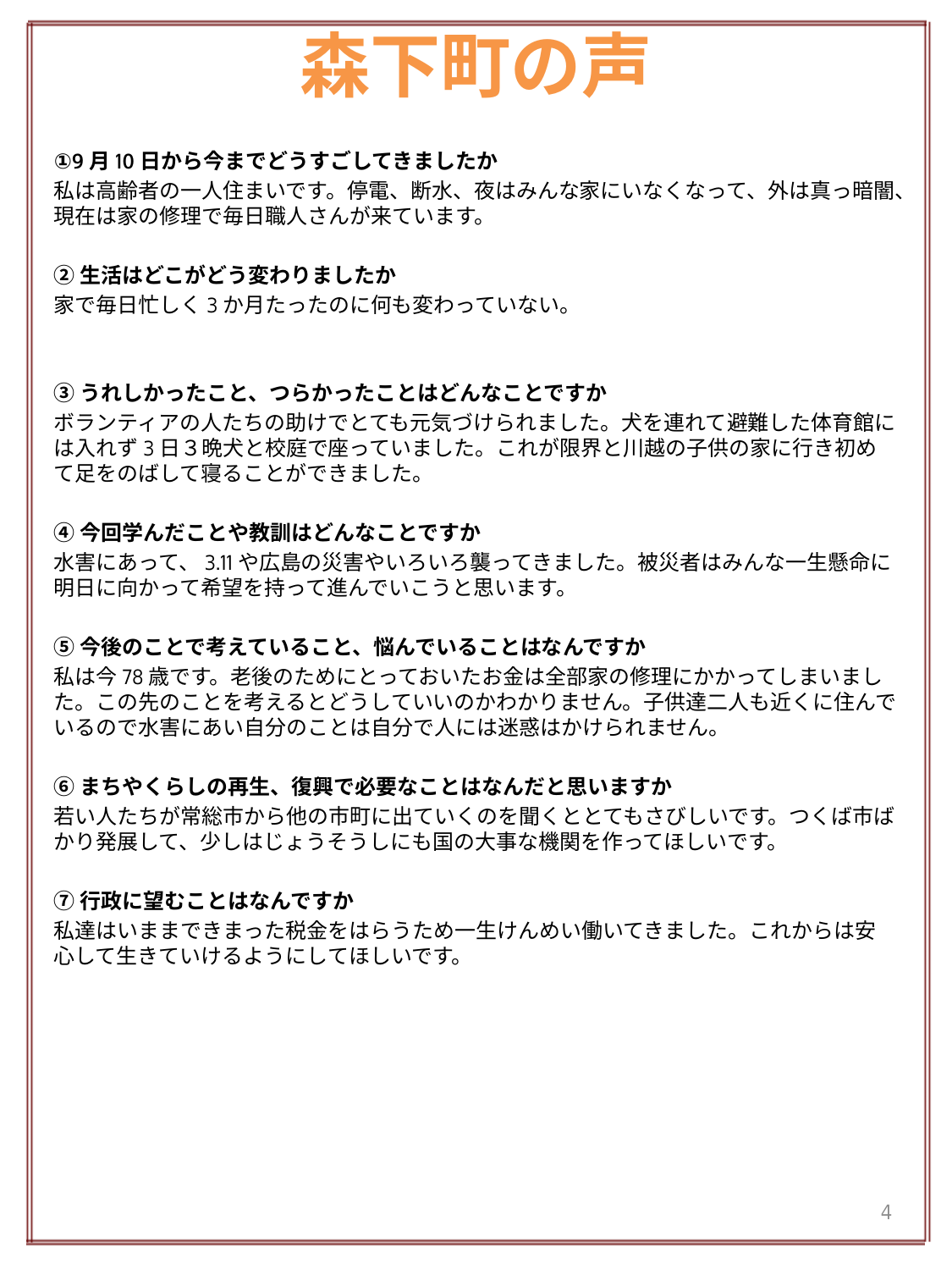

# 森下町の声
①9月10日から今までどうすごしてきましたか
私は高齢者の一人住まいです。停電、断水、夜はみんな家にいなくなって、外は真っ暗闇、現在は家の修理で毎日職人さんが来ています。

②生活はどこがどう変わりましたか
家で毎日忙しく3か月たったのに何も変わっていない。

③うれしかったこと、つらかったことはどんなことですか
ボランティアの人たちの助けでとても元気づけられました。犬を連れて避難した体育館には入れず3日３晩犬と校庭で座っていました。これが限界と川越の子供の家に行き初めて足をのばして寝ることができました。

④今回学んだことや教訓はどんなことですか
水害にあって、3.11や広島の災害やいろいろ襲ってきました。被災者はみんな一生懸命に明日に向かって希望を持って進んでいこうと思います。

⑤今後のことで考えていること、悩んでいることはなんですか
私は今78歳です。老後のためにとっておいたお金は全部家の修理にかかってしまいました。この先のことを考えるとどうしていいのかわかりません。子供達二人も近くに住んでいるので水害にあい自分のことは自分で人には迷惑はかけられません。

⑥まちやくらしの再生、復興で必要なことはなんだと思いますか
若い人たちが常総市から他の市町に出ていくのを聞くととてもさびしいです。つくば市ばかり発展して、少しはじょうそうしにも国の大事な機関を作ってほしいです。

⑦行政に望むことはなんですか
私達はいままできまった税金をはらうため一生けんめい働いてきました。これからは安心して生きていけるようにしてほしいです。

4